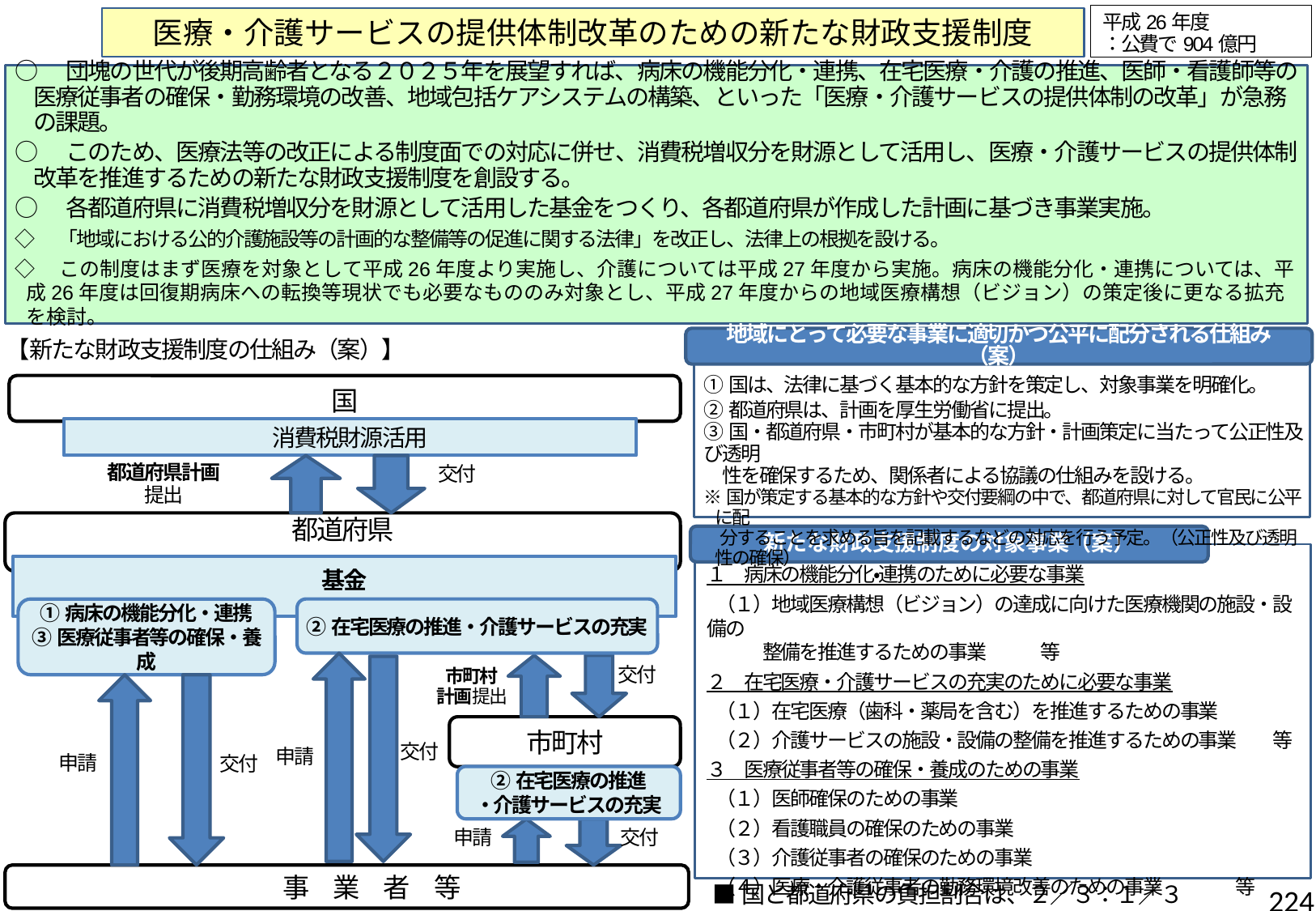

平成26年度
：公費で904億円
医療・介護サービスの提供体制改革のための新たな財政支援制度
○　団塊の世代が後期高齢者となる２０２５年を展望すれば、病床の機能分化・連携、在宅医療・介護の推進、医師・看護師等の医療従事者の確保・勤務環境の改善、地域包括ケアシステムの構築、といった「医療・介護サービスの提供体制の改革」が急務の課題。
○　このため、医療法等の改正による制度面での対応に併せ、消費税増収分を財源として活用し、医療・介護サービスの提供体制改革を推進するための新たな財政支援制度を創設する。
○　各都道府県に消費税増収分を財源として活用した基金をつくり、各都道府県が作成した計画に基づき事業実施。
◇　「地域における公的介護施設等の計画的な整備等の促進に関する法律」を改正し、法律上の根拠を設ける。
◇　この制度はまず医療を対象として平成26年度より実施し、介護については平成27年度から実施。病床の機能分化・連携については、平成26年度は回復期病床への転換等現状でも必要なもののみ対象とし、平成27年度からの地域医療構想（ビジョン）の策定後に更なる拡充を検討。
【新たな財政支援制度の仕組み（案）】
地域にとって必要な事業に適切かつ公平に配分される仕組み（案）

①国は、法律に基づく基本的な方針を策定し、対象事業を明確化。
②都道府県は、計画を厚生労働省に提出。
③国・都道府県・市町村が基本的な方針・計画策定に当たって公正性及び透明
　性を確保するため、関係者による協議の仕組みを設ける。
※国が策定する基本的な方針や交付要綱の中で、都道府県に対して官民に公平に配
    分することを求める旨を記載するなどの対応を行う予定。（公正性及び透明性の確保）

国

消費税財源活用

交付
都道府県計画
提出
都道府県

新たな財政支援制度の対象事業（案）

１　病床の機能分化・連携のために必要な事業
 （１）地域医療構想（ビジョン）の達成に向けた医療機関の施設・設備の
　　　整備を推進するための事業　　　等
２　在宅医療・介護サービスの充実のために必要な事業
 （１）在宅医療（歯科・薬局を含む）を推進するための事業
 （２）介護サービスの施設・設備の整備を推進するための事業　　等
３　医療従事者等の確保・養成のための事業
 （１）医師確保のための事業
 （２）看護職員の確保のための事業
 （３）介護従事者の確保のための事業
 （４）医療・介護従事者の勤務環境改善のための事業　　　　等
基金
①病床の機能分化・連携
③医療従事者等の確保・養成
②在宅医療の推進・介護サービスの充実

交付
市町村
計画提出

申請
交付
市町村
交付
申請
②在宅医療の推進
・介護サービスの充実
申請

交付
　　事　業　者　等
■国と都道府県の負担割合は、２／３：１／３
224